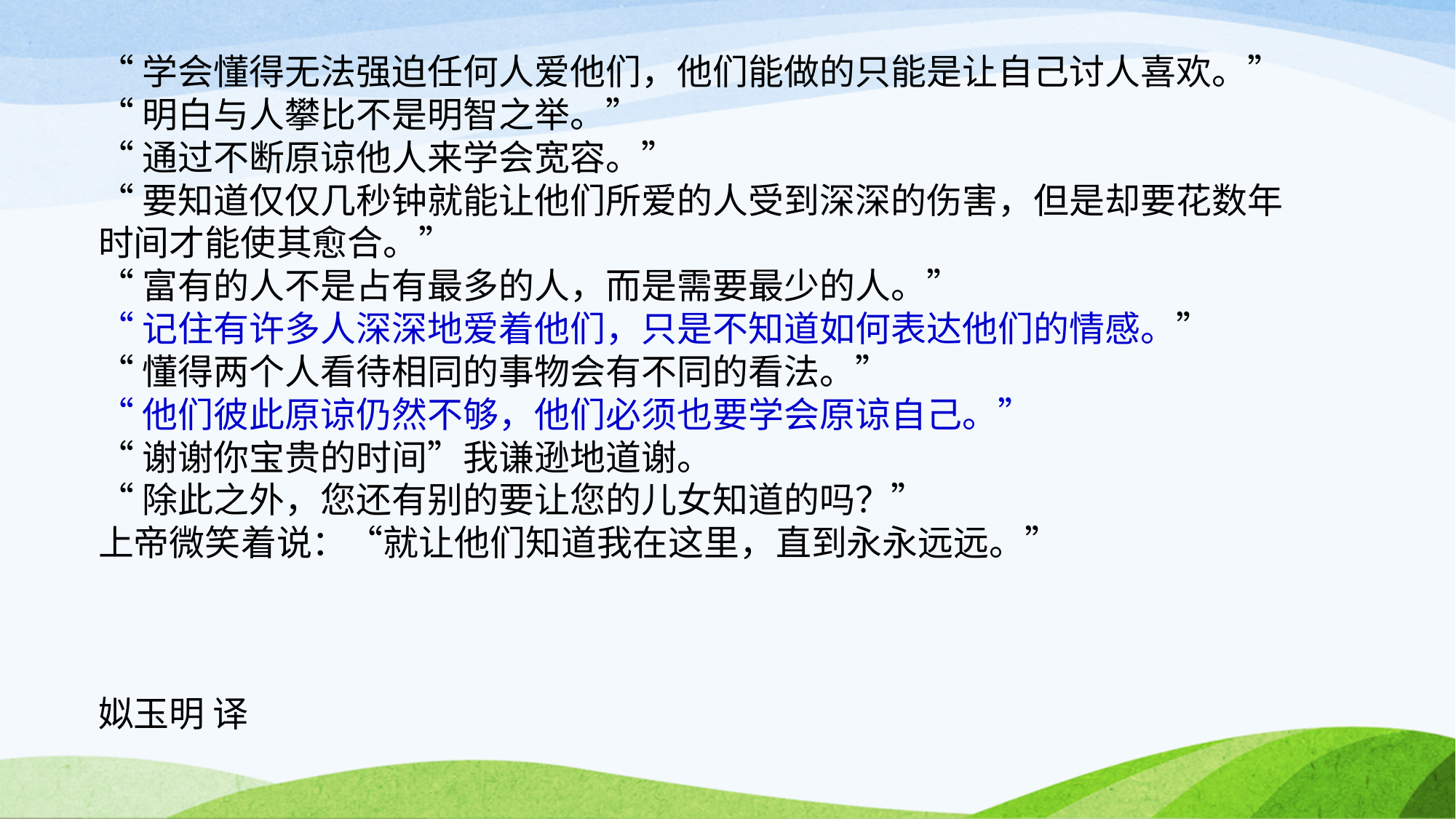

“学会懂得无法强迫任何人爱他们，他们能做的只能是让自己讨人喜欢。”
“明白与人攀比不是明智之举。”
“通过不断原谅他人来学会宽容。”
“要知道仅仅几秒钟就能让他们所爱的人受到深深的伤害，但是却要花数年时间才能使其愈合。”
“富有的人不是占有最多的人，而是需要最少的人。”
“记住有许多人深深地爱着他们，只是不知道如何表达他们的情感。”
“懂得两个人看待相同的事物会有不同的看法。”
“他们彼此原谅仍然不够，他们必须也要学会原谅自己。”
“谢谢你宝贵的时间”我谦逊地道谢。
“除此之外，您还有别的要让您的儿女知道的吗？”
上帝微笑着说：“就让他们知道我在这里，直到永永远远。”

姒玉明 译